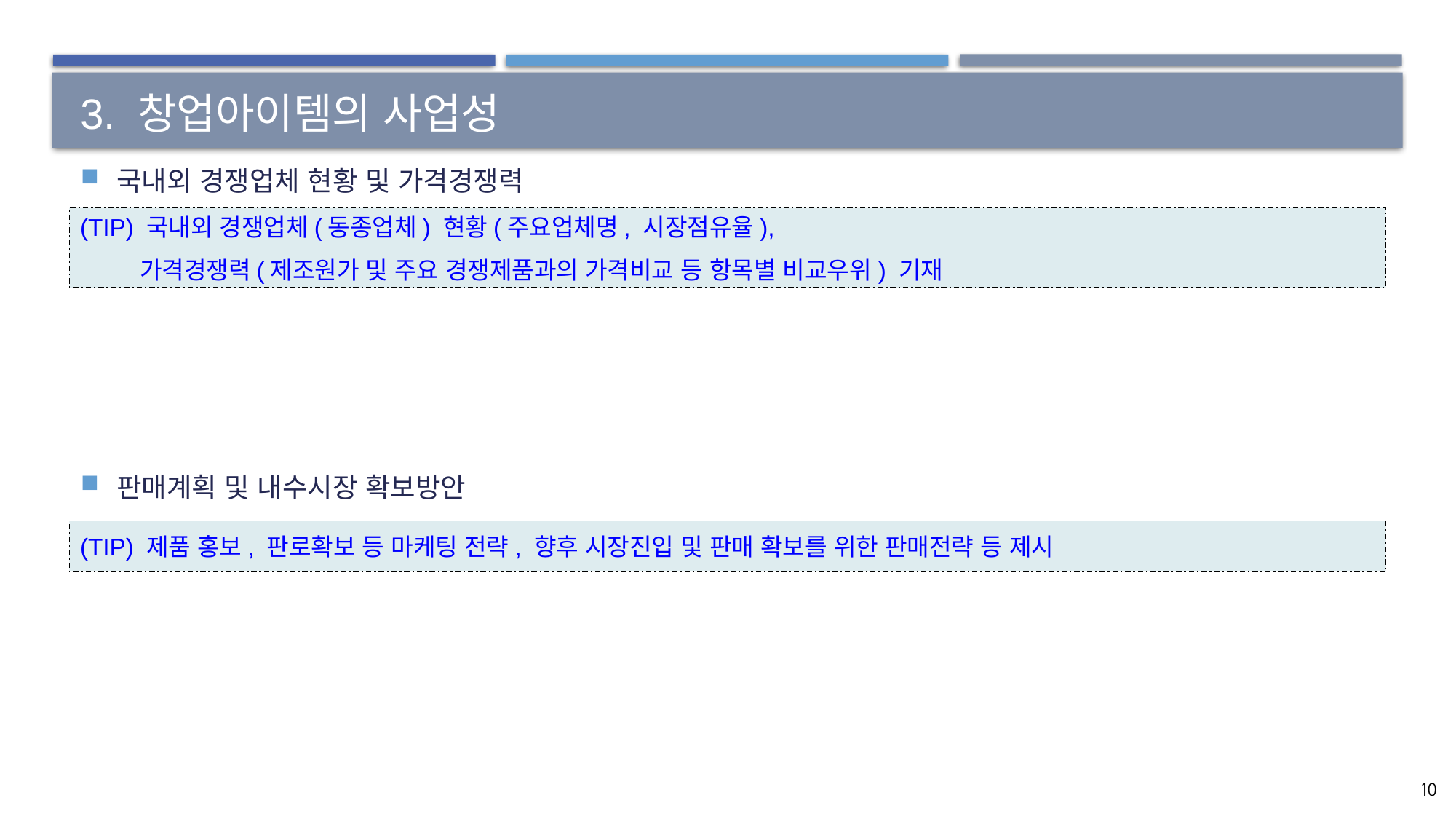

# 3. 창업아이템의 사업성
국내외 경쟁업체 현황 및 가격경쟁력
(TIP) 국내외 경쟁업체(동종업체) 현황(주요업체명, 시장점유율),
        가격경쟁력(제조원가 및 주요 경쟁제품과의 가격비교 등 항목별 비교우위) 기재
판매계획 및 내수시장 확보방안
(TIP) 제품 홍보, 판로확보 등 마케팅 전략, 향후 시장진입 및 판매 확보를 위한 판매전략 등 제시
10